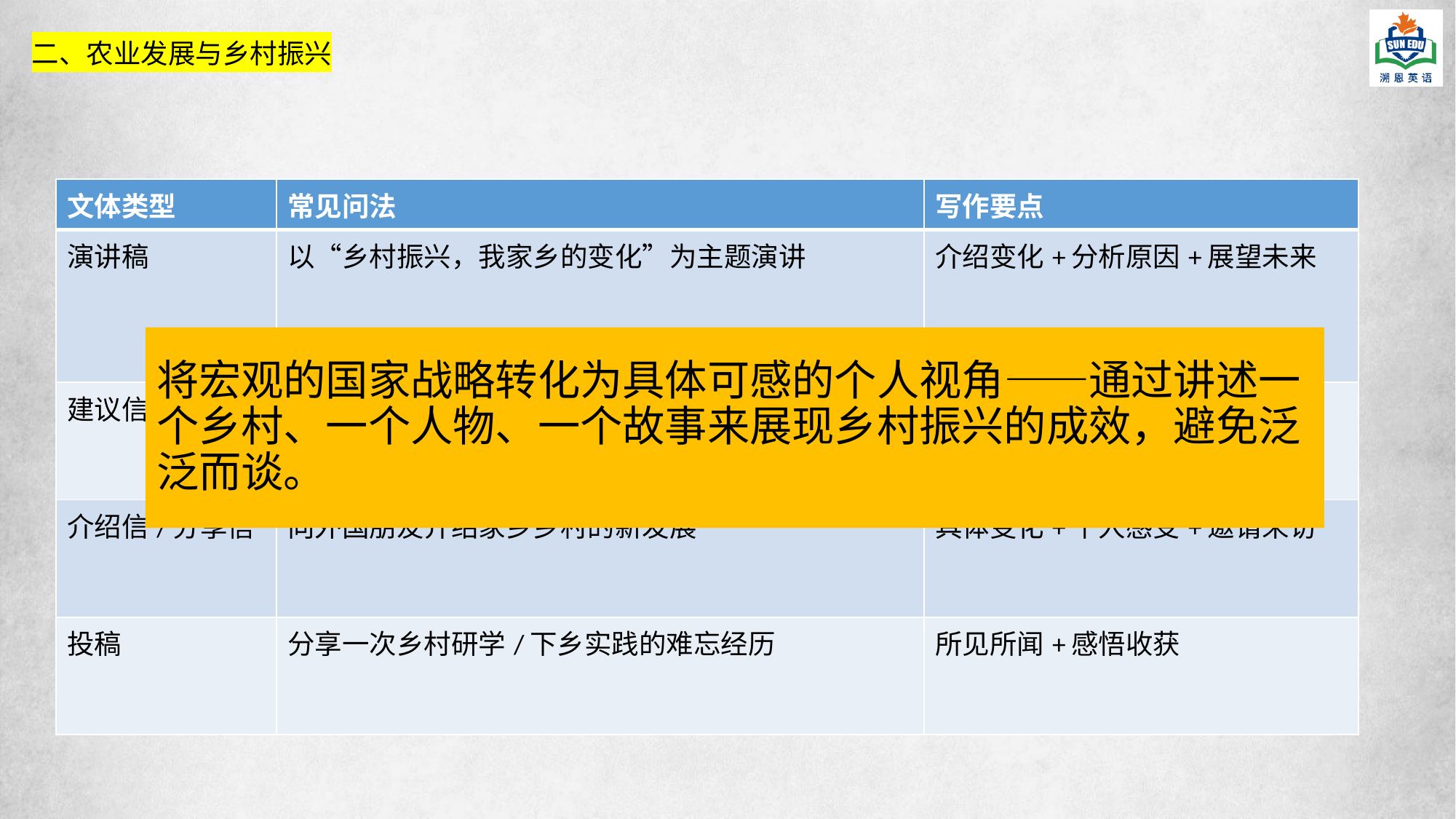

二、农业发展与乡村振兴
| 文体类型 | 常见问法 | 写作要点 |
| --- | --- | --- |
| 演讲稿 | 以“乡村振兴，我家乡的变化”为主题演讲 | 介绍变化+分析原因+展望未来 |
| 建议信 | 给村长/镇长写信，建议如何振兴家乡 | 分析现状+提出建议+具体措施 |
| 介绍信/分享信 | 向外国朋友介绍家乡乡村的新发展 | 具体变化+个人感受+邀请来访 |
| 投稿 | 分享一次乡村研学/下乡实践的难忘经历 | 所见所闻+感悟收获 |
将宏观的国家战略转化为具体可感的个人视角——通过讲述一个乡村、一个人物、一个故事来展现乡村振兴的成效，避免泛泛而谈。